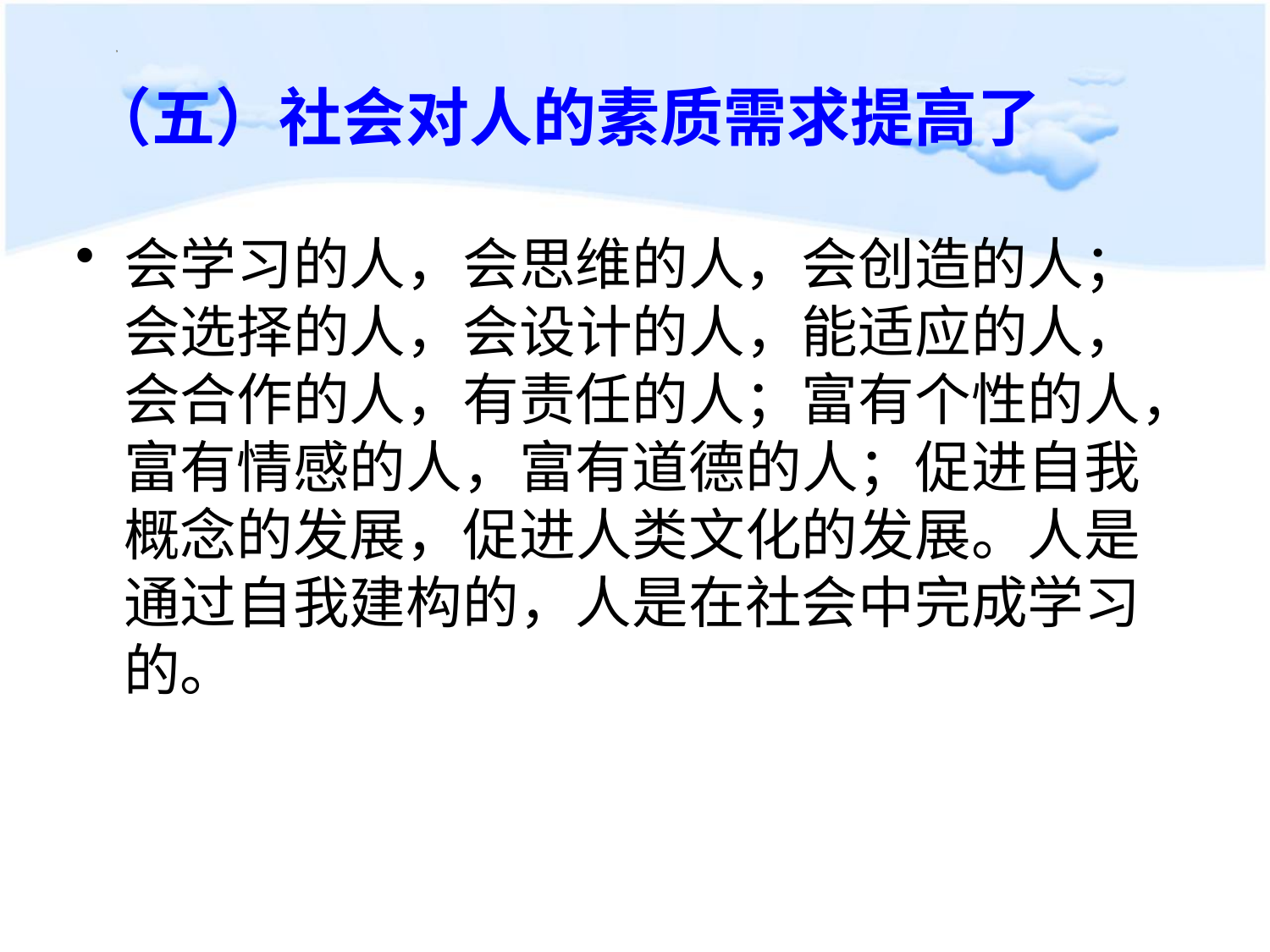

# （五）社会对人的素质需求提高了
会学习的人，会思维的人，会创造的人；会选择的人，会设计的人，能适应的人，会合作的人，有责任的人；富有个性的人，富有情感的人，富有道德的人；促进自我概念的发展，促进人类文化的发展。人是通过自我建构的，人是在社会中完成学习的。